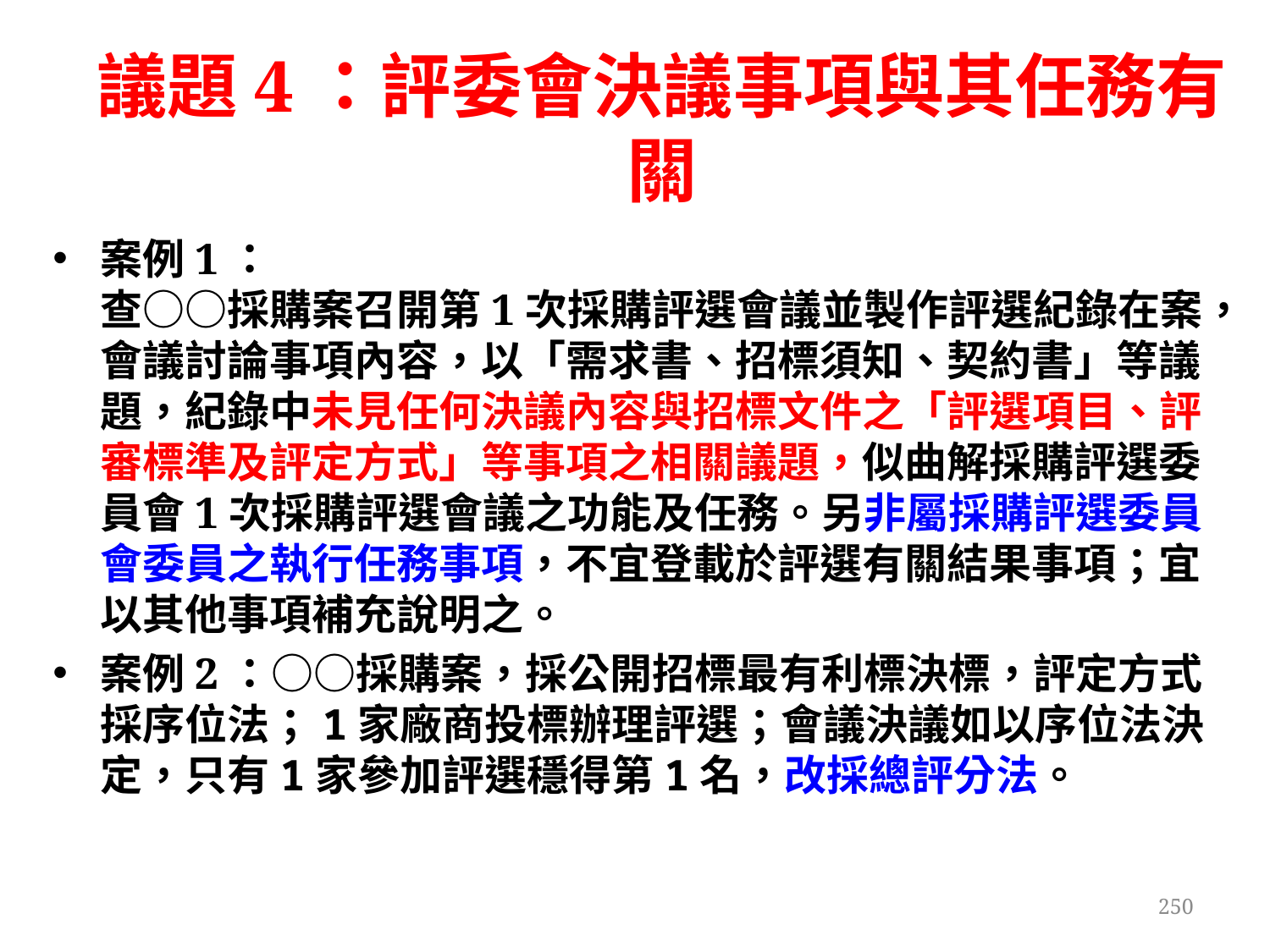

# 議題4：評委會決議事項與其任務有關
案例1：
查○○採購案召開第1次採購評選會議並製作評選紀錄在案，會議討論事項內容，以「需求書、招標須知、契約書」等議題，紀錄中未見任何決議內容與招標文件之「評選項目、評審標準及評定方式」等事項之相關議題，似曲解採購評選委員會1次採購評選會議之功能及任務。另非屬採購評選委員會委員之執行任務事項，不宜登載於評選有關結果事項；宜以其他事項補充說明之。
案例2：○○採購案，採公開招標最有利標決標，評定方式採序位法；1家廠商投標辦理評選；會議決議如以序位法決定，只有1家參加評選穩得第1名，改採總評分法。

250